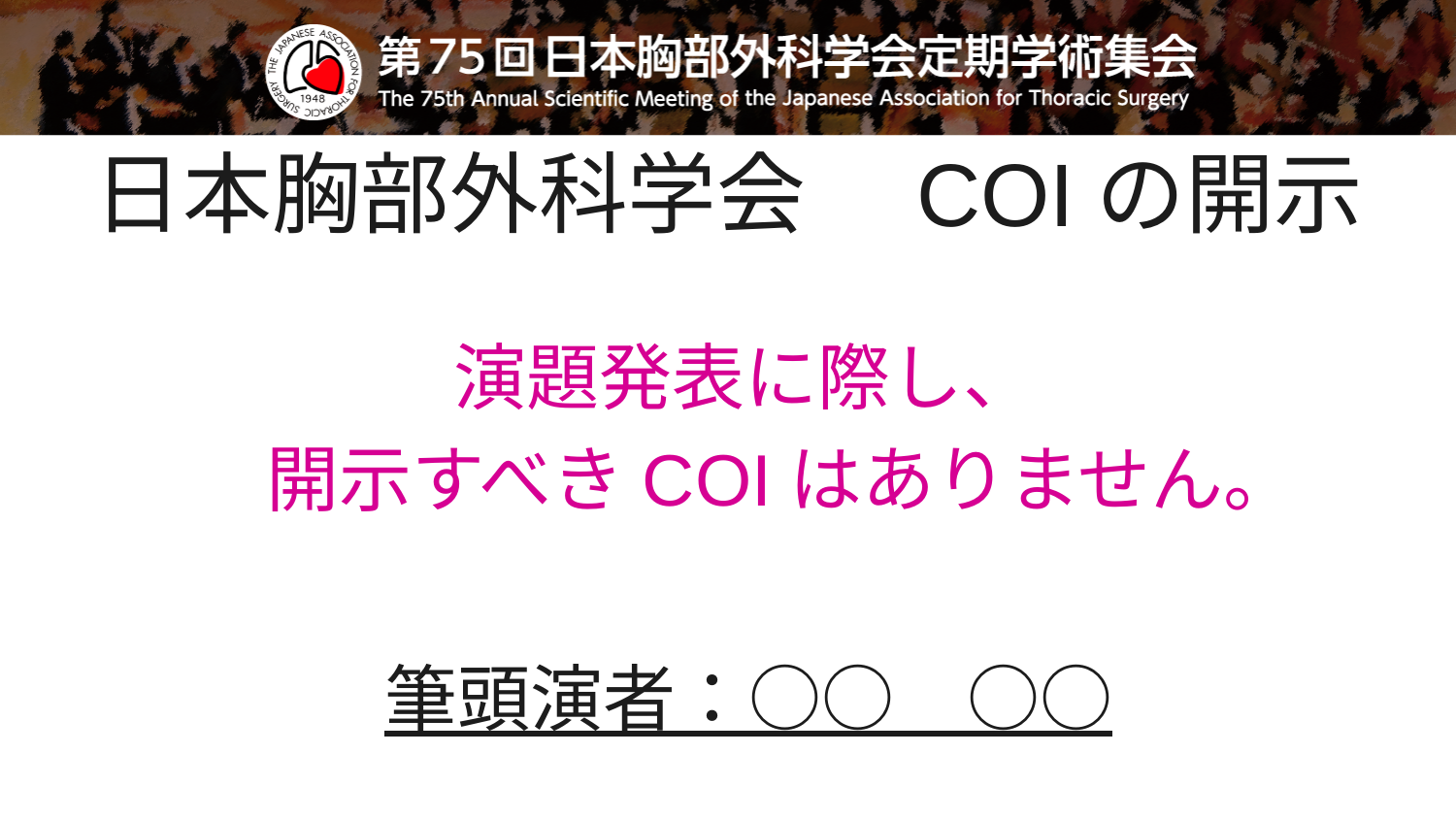

日本胸部外科学会　COIの開示
演題発表に際し、
開示すべきCOIはありません。
筆頭演者：○○　○○